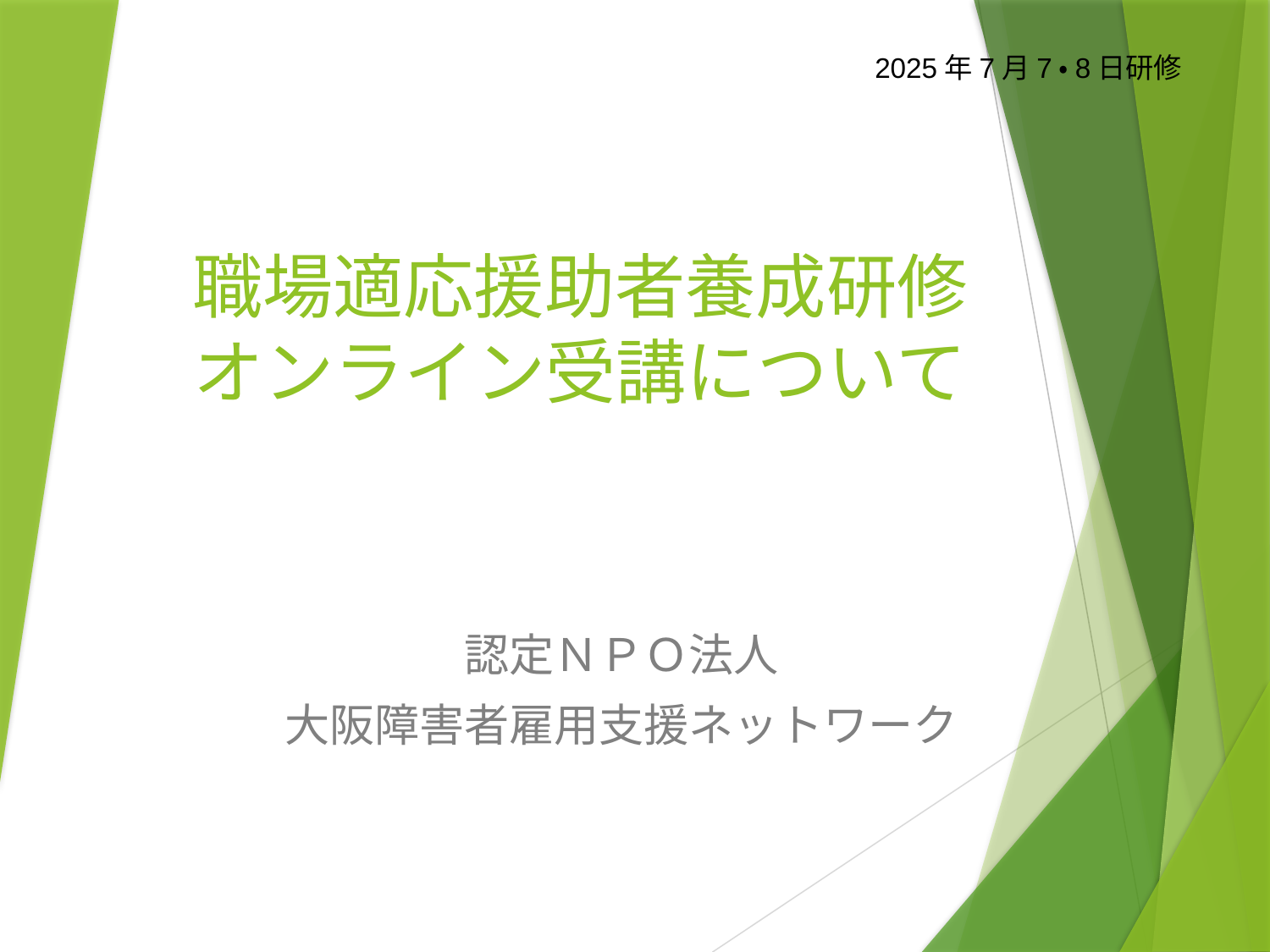

2025年7月7・8日研修
# 職場適応援助者養成研修 オンライン受講について
認定ＮＰＯ法人
大阪障害者雇用支援ネットワーク